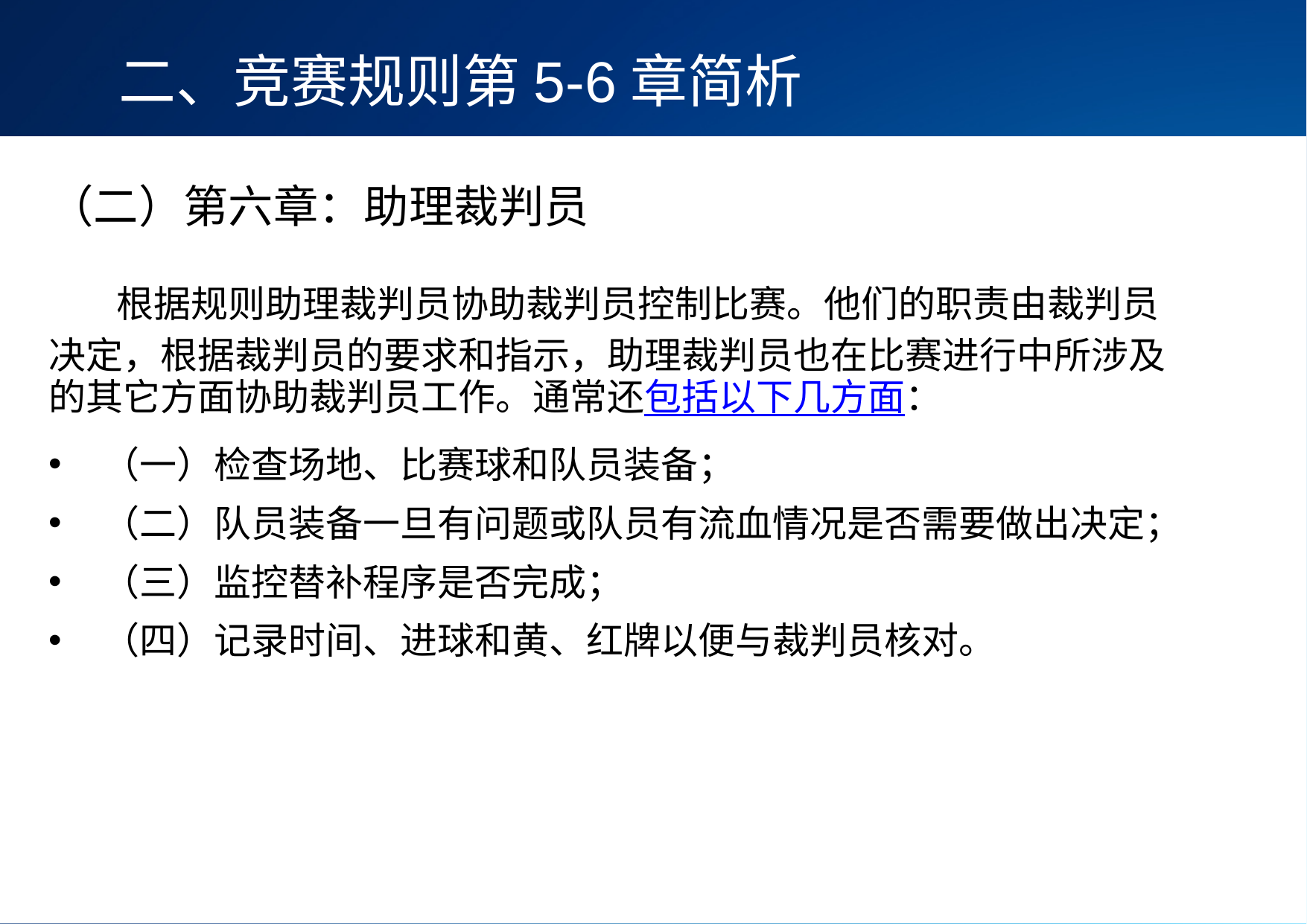

二、竞赛规则第5-6章简析

（二）第六章：助理裁判员
       根据规则助理裁判员协助裁判员控制比赛。他们的职责由裁判员决定，根据裁判员的要求和指示，助理裁判员也在比赛进行中所涉及的其它方面协助裁判员工作。通常还包括以下几方面：
（一）检查场地、比赛球和队员装备；
（二）队员装备一旦有问题或队员有流血情况是否需要做出决定；
（三）监控替补程序是否完成；
（四）记录时间、进球和黄、红牌以便与裁判员核对。